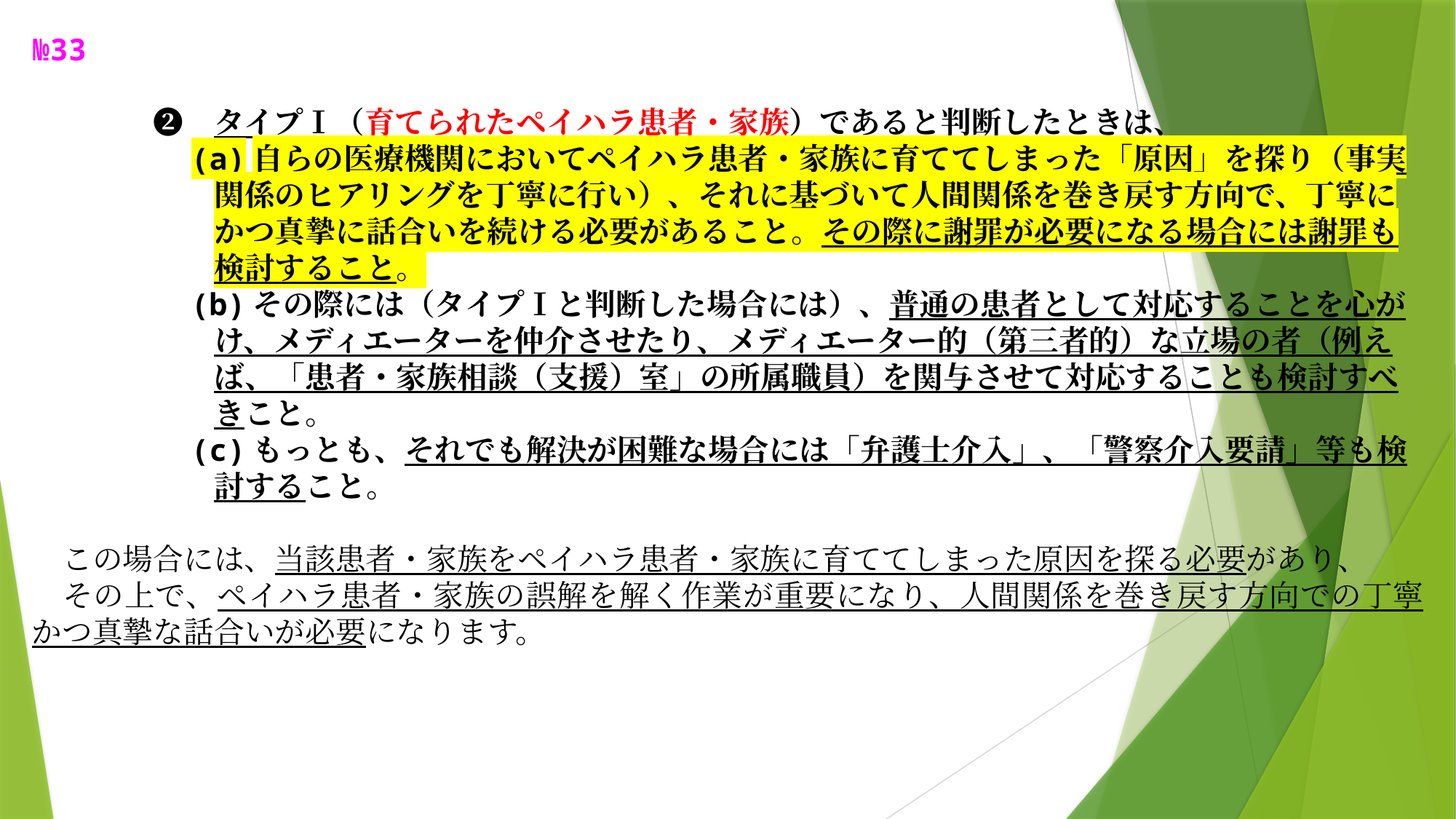

№33

　　　　❷　タイプⅠ（育てられたペイハラ患者・家族）であると判断したときは、
　　　　　(a)自らの医療機関においてペイハラ患者・家族に育ててしまった「原因」を探り（事実
　　　　　　関係のヒアリングを丁寧に行い）、それに基づいて人間関係を巻き戻す方向で、丁寧に
　　　　　　かつ真摯に話合いを続ける必要があること。その際に謝罪が必要になる場合には謝罪も
　　　　　　検討すること。
　　　　　(b)その際には（タイプⅠと判断した場合には）、普通の患者として対応することを心が
　　　　　　け、メディエーターを仲介させたり、メディエーター的（第三者的）な立場の者（例え
　　　　　　ば、「患者・家族相談（支援）室」の所属職員）を関与させて対応することも検討すべ
　　　　　　きこと。
　　　　　(c)もっとも、それでも解決が困難な場合には「弁護士介入」、「警察介入要請」等も検
　　　　　　討すること。

　この場合には、当該患者・家族をペイハラ患者・家族に育ててしまった原因を探る必要があり、
　その上で、ペイハラ患者・家族の誤解を解く作業が重要になり、人間関係を巻き戻す方向での丁寧かつ真摯な話合いが必要になります。